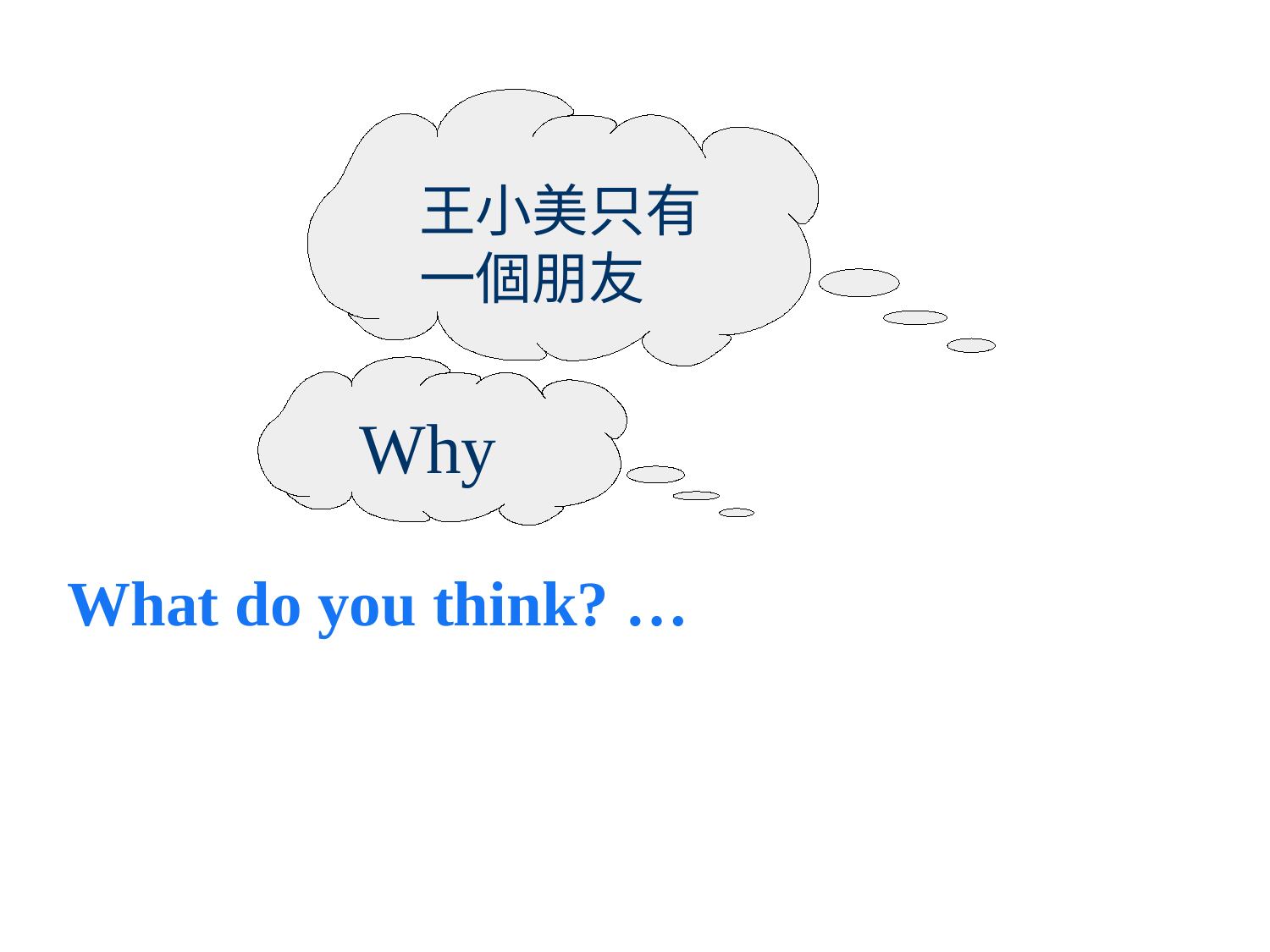

王小美只有一個朋友

Why
What do you think? …